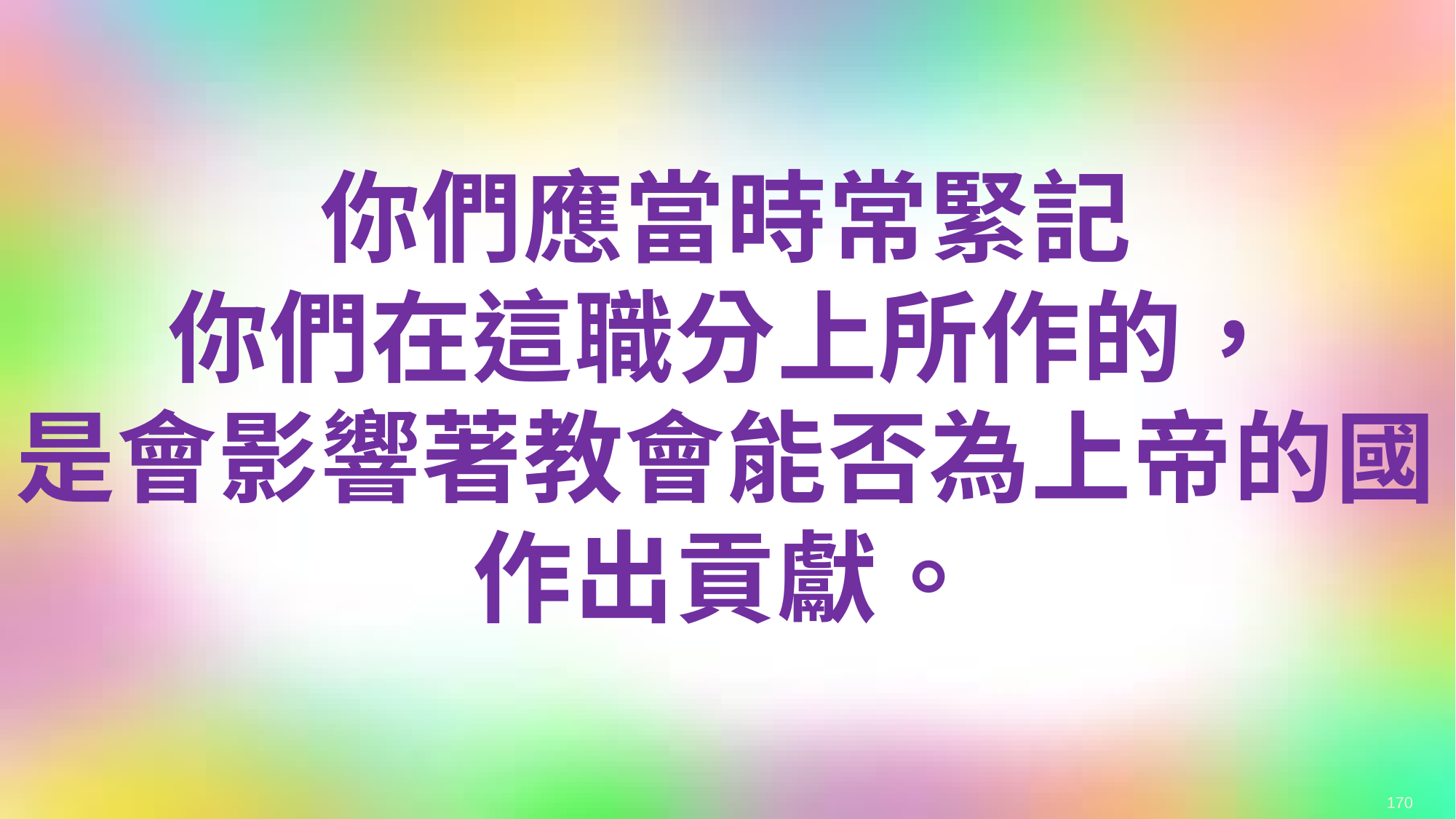

你們應當時常緊記
你們在這職分上所作的，
是會影響著教會能否為上帝的國
作出貢獻。
170